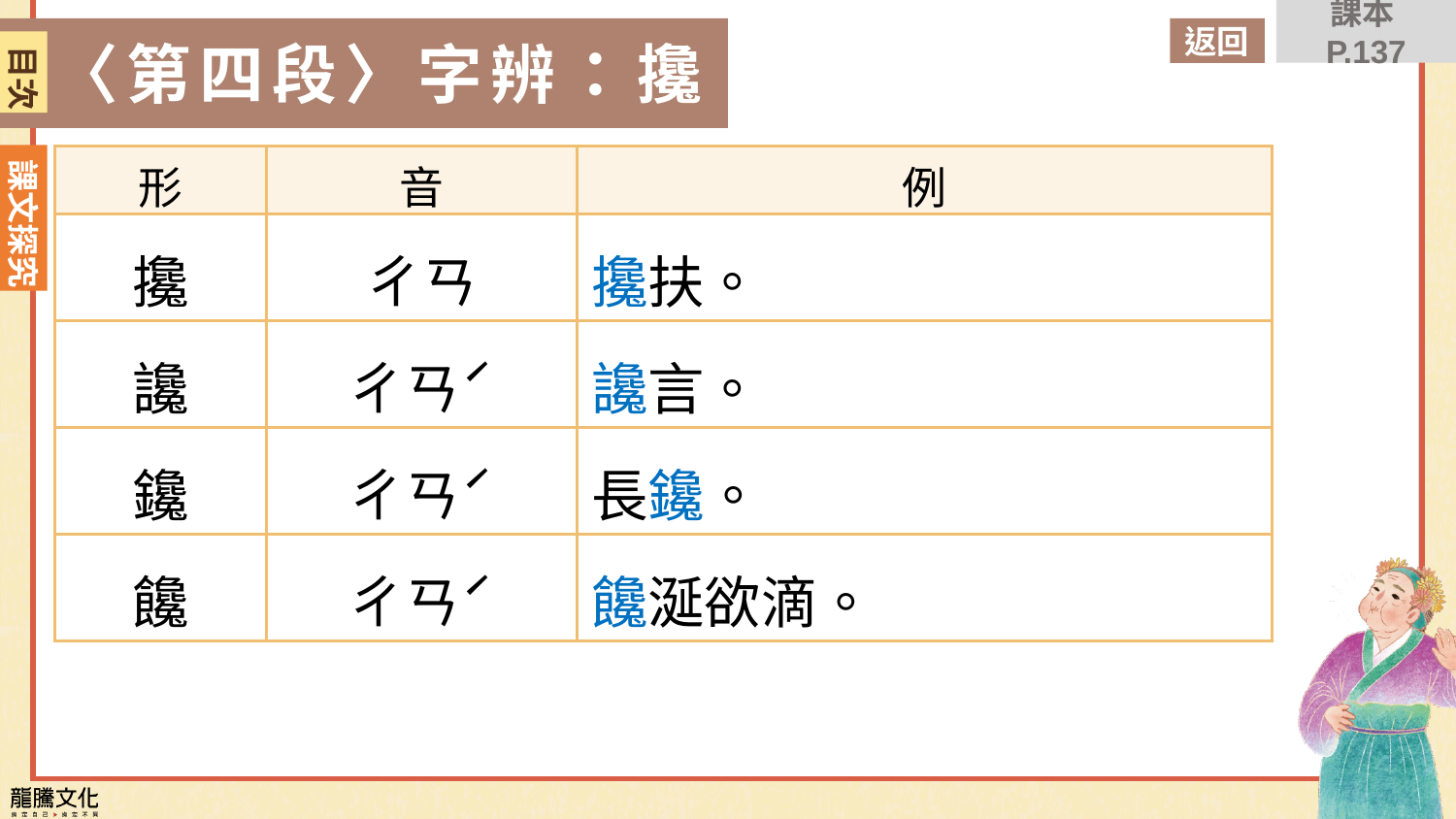

課本P.137

返回
〈第四段〉字辨：攙
目次
| 形 | 音 | 例 |
| --- | --- | --- |
| 攙 | ㄔㄢ | 攙扶。 |
| 讒 | ㄔㄢˊ | 讒言。 |
| 鑱 | ㄔㄢˊ | 長鑱。 |
| 饞 | ㄔㄢˊ | 饞涎欲滴。 |